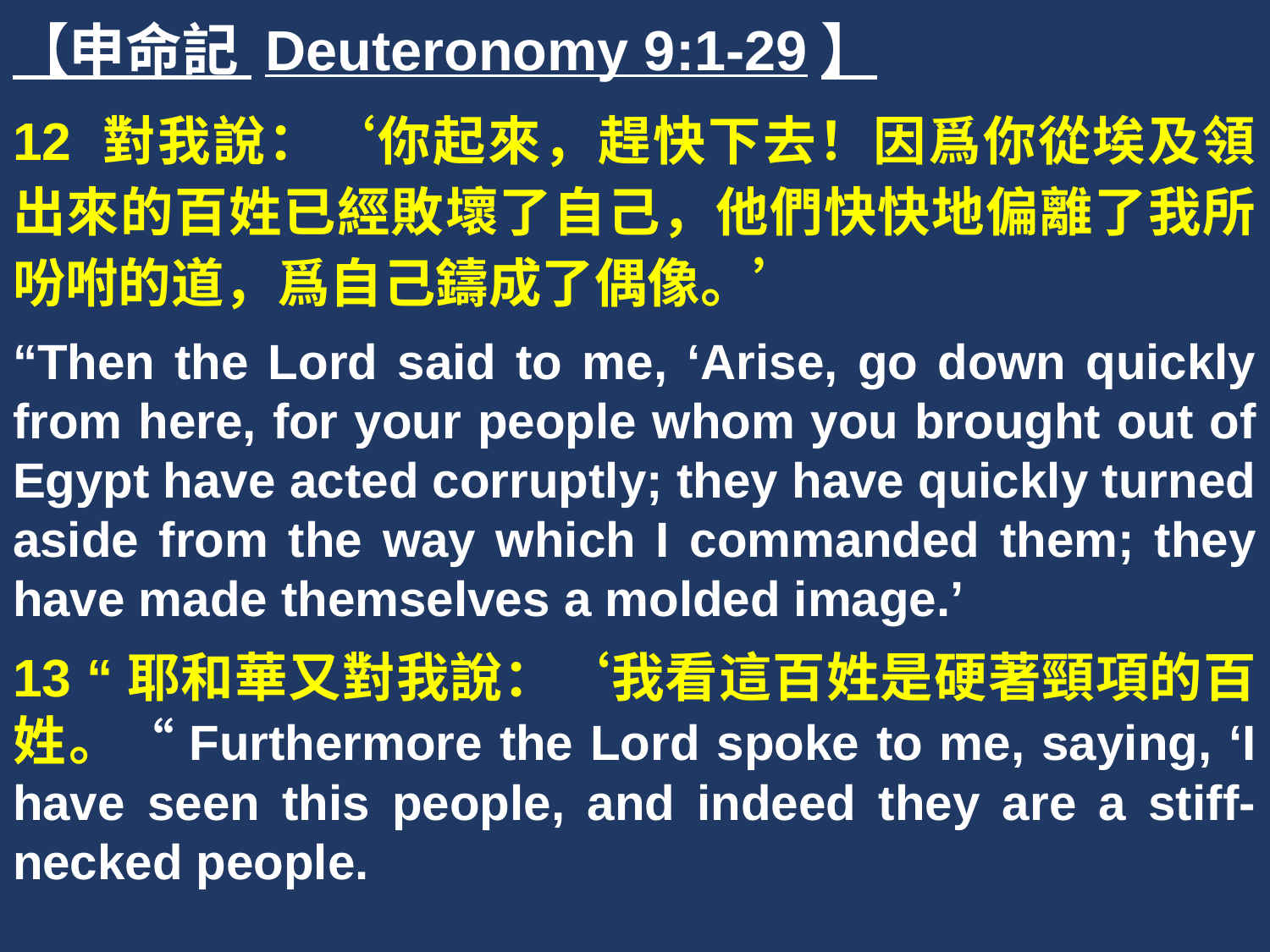

【申命記 Deuteronomy 9:1-29】
12 對我說：‘你起來，趕快下去！因爲你從埃及領出來的百姓已經敗壞了自己，他們快快地偏離了我所吩咐的道，爲自己鑄成了偶像。’
“Then the Lord said to me, ‘Arise, go down quickly from here, for your people whom you brought out of Egypt have acted corruptly; they have quickly turned aside from the way which I commanded them; they have made themselves a molded image.’
13 “耶和華又對我說：‘我看這百姓是硬著頸項的百姓。“Furthermore the Lord spoke to me, saying, ‘I have seen this people, and indeed they are a stiff-necked people.